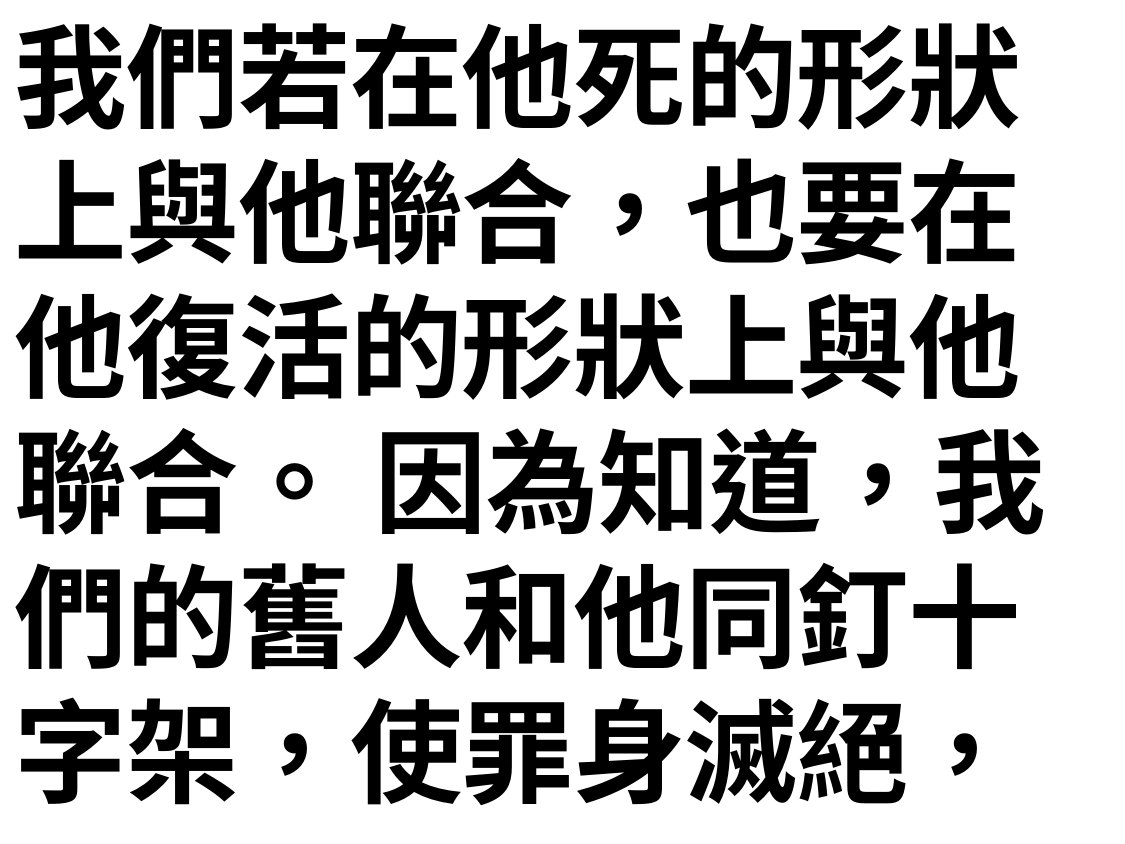

我們若在他死的形狀上與他聯合，也要在他復活的形狀上與他聯合。 因為知道，我們的舊人和他同釘十字架，使罪身滅絕，